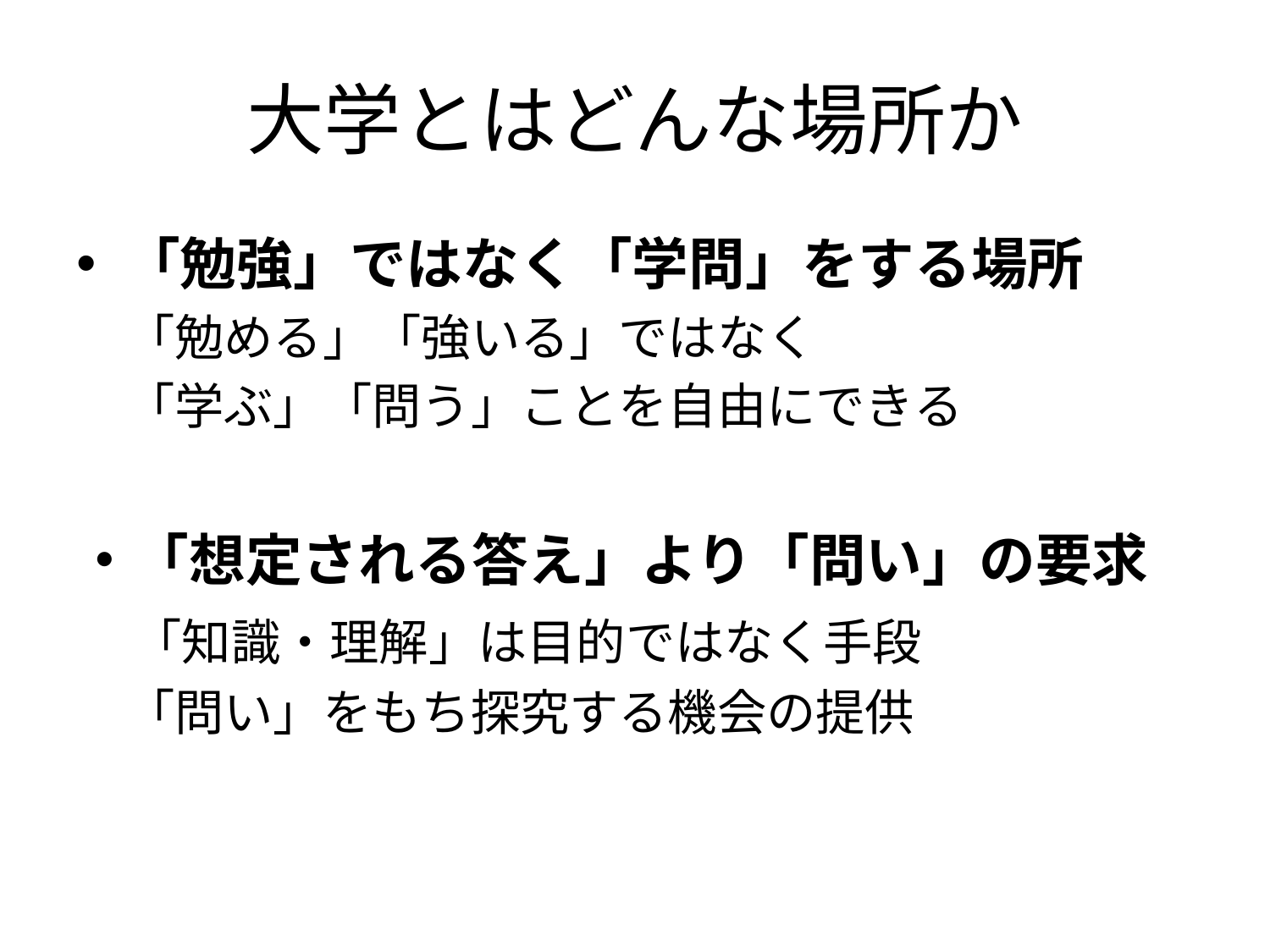

# 大学とはどんな場所か
「勉強」ではなく「学問」をする場所
　「勉める」「強いる」ではなく
　「学ぶ」「問う」ことを自由にできる

・「想定される答え」より「問い」の要求
　「知識・理解」は目的ではなく手段
　「問い」をもち探究する機会の提供